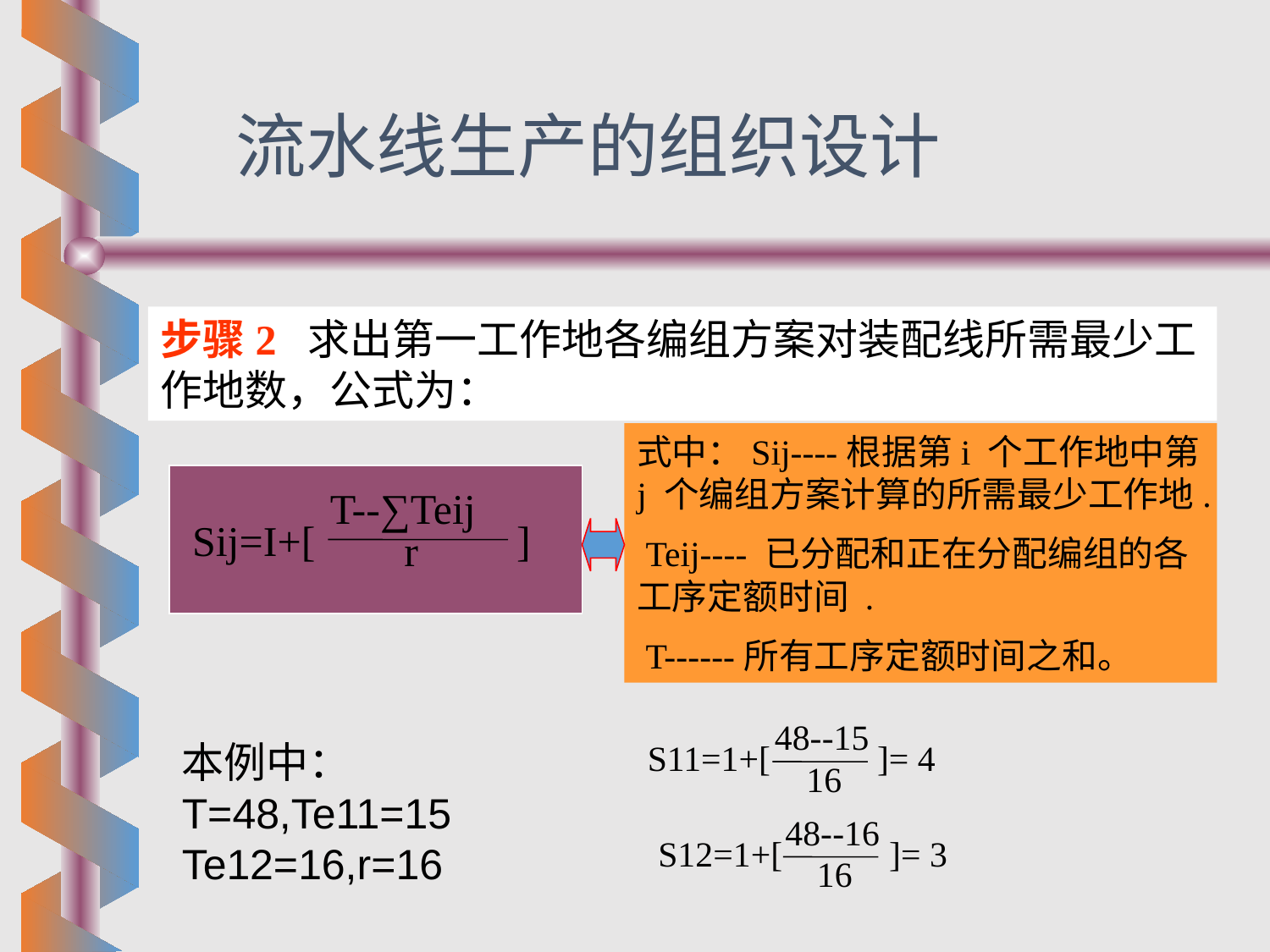

流水线生产的组织设计
步骤2  求出第一工作地各编组方案对装配线所需最少工作地数，公式为：
式中：Sij----根据第i 个工作地中第j 个编组方案计算的所需最少工作地.
 Teij---- 已分配和正在分配编组的各工序定额时间 .
 T------所有工序定额时间之和。

T--∑Teij
Sij=I+[                   ]

r

48--15
S11=1+[            ]= 4
16

本例中：T=48,Te11=15 Te12=16,r=16
48--16
S12=1+[            ]= 3
16

11